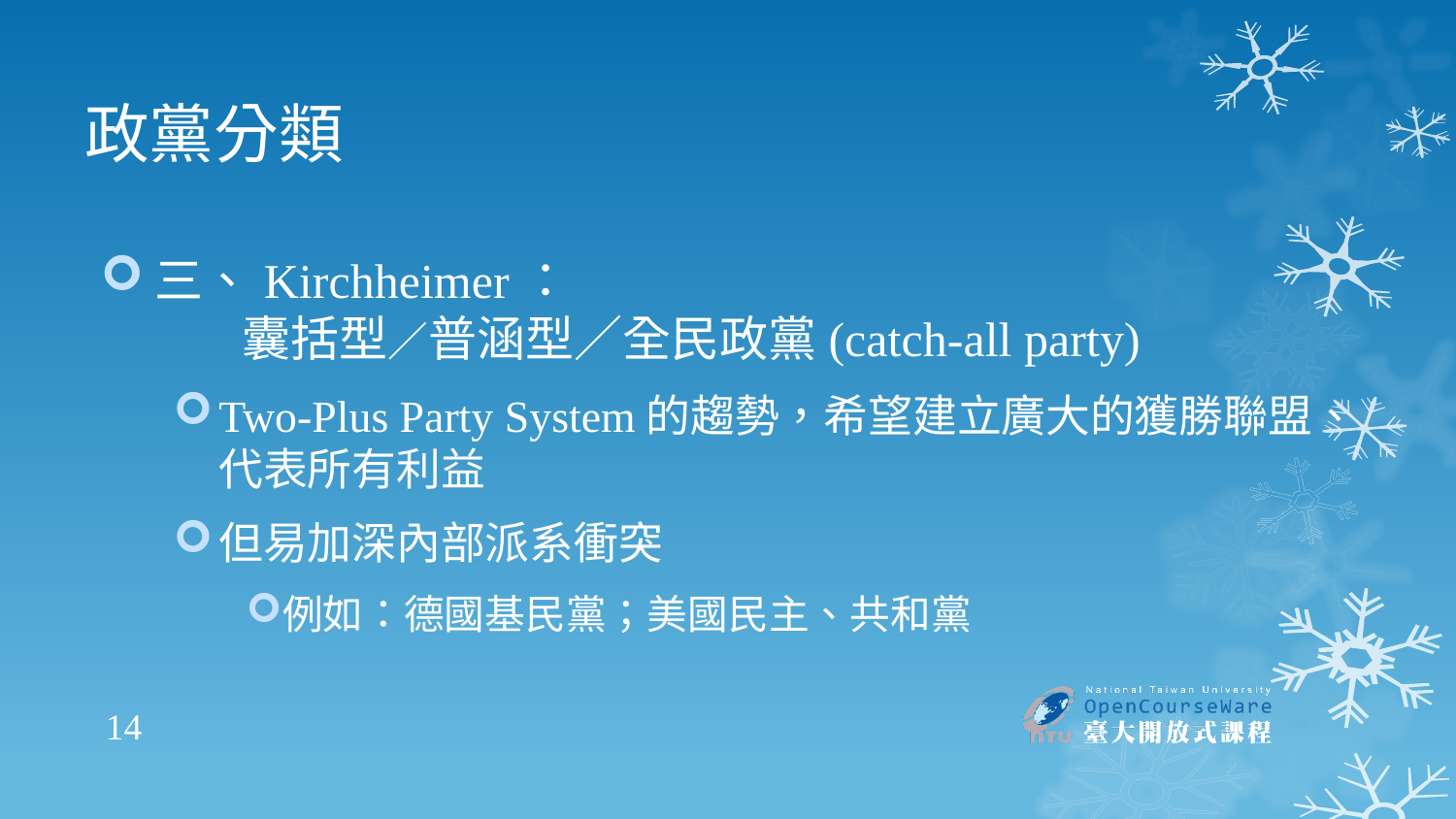

# 政黨分類
三、Kirchheimer：
        囊括型／普涵型／全民政黨(catch-all party)
Two-Plus Party System的趨勢，希望建立廣大的獲勝聯盟、代表所有利益
但易加深內部派系衝突
例如：德國基民黨；美國民主、共和黨
14